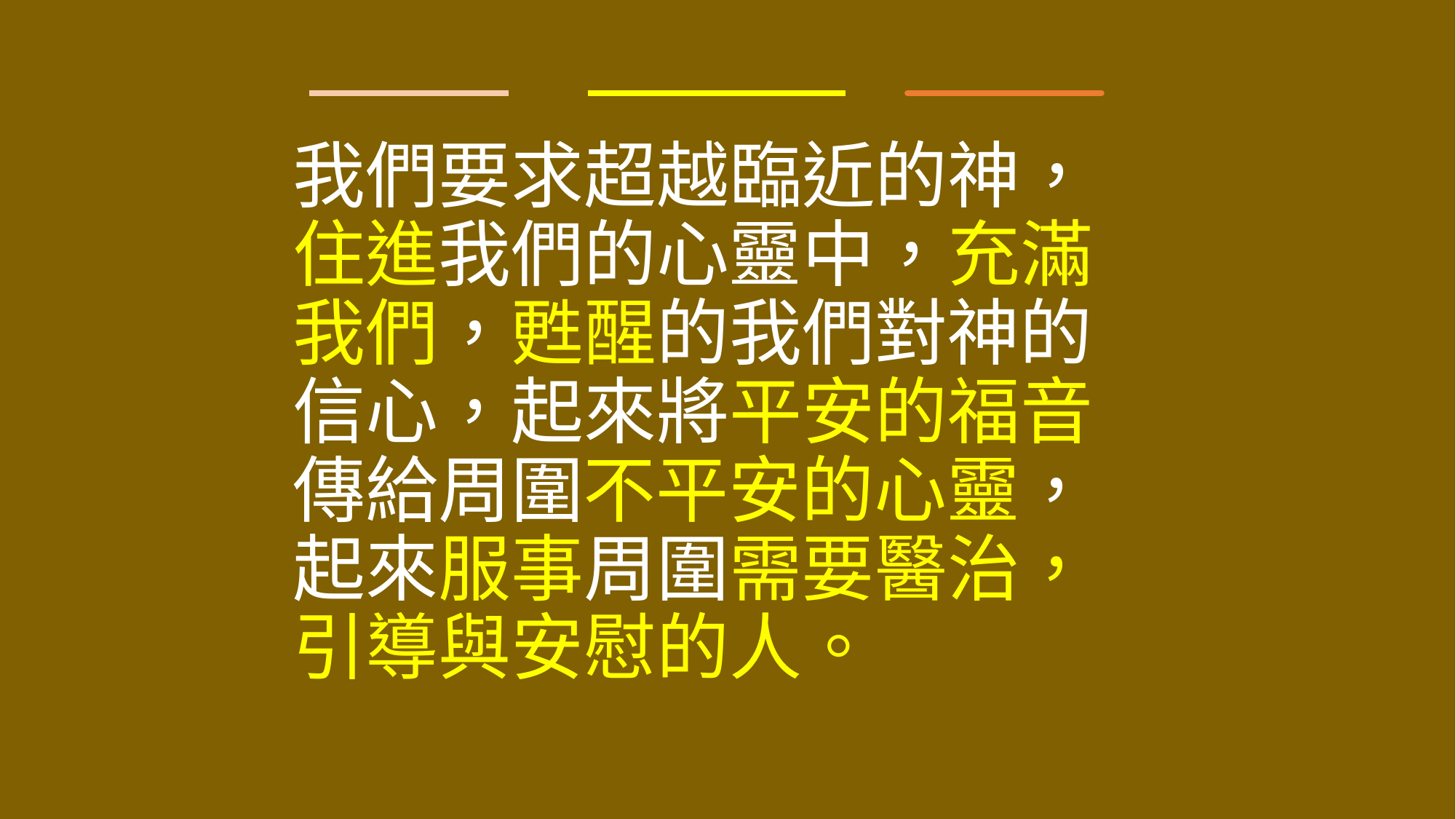

我們要求超越臨近的神，住進我們的心靈中，充滿我們，甦醒的我們對神的信心，起來將平安的福音傳給周圍不平安的心靈，起來服事周圍需要醫治，引導與安慰的人。